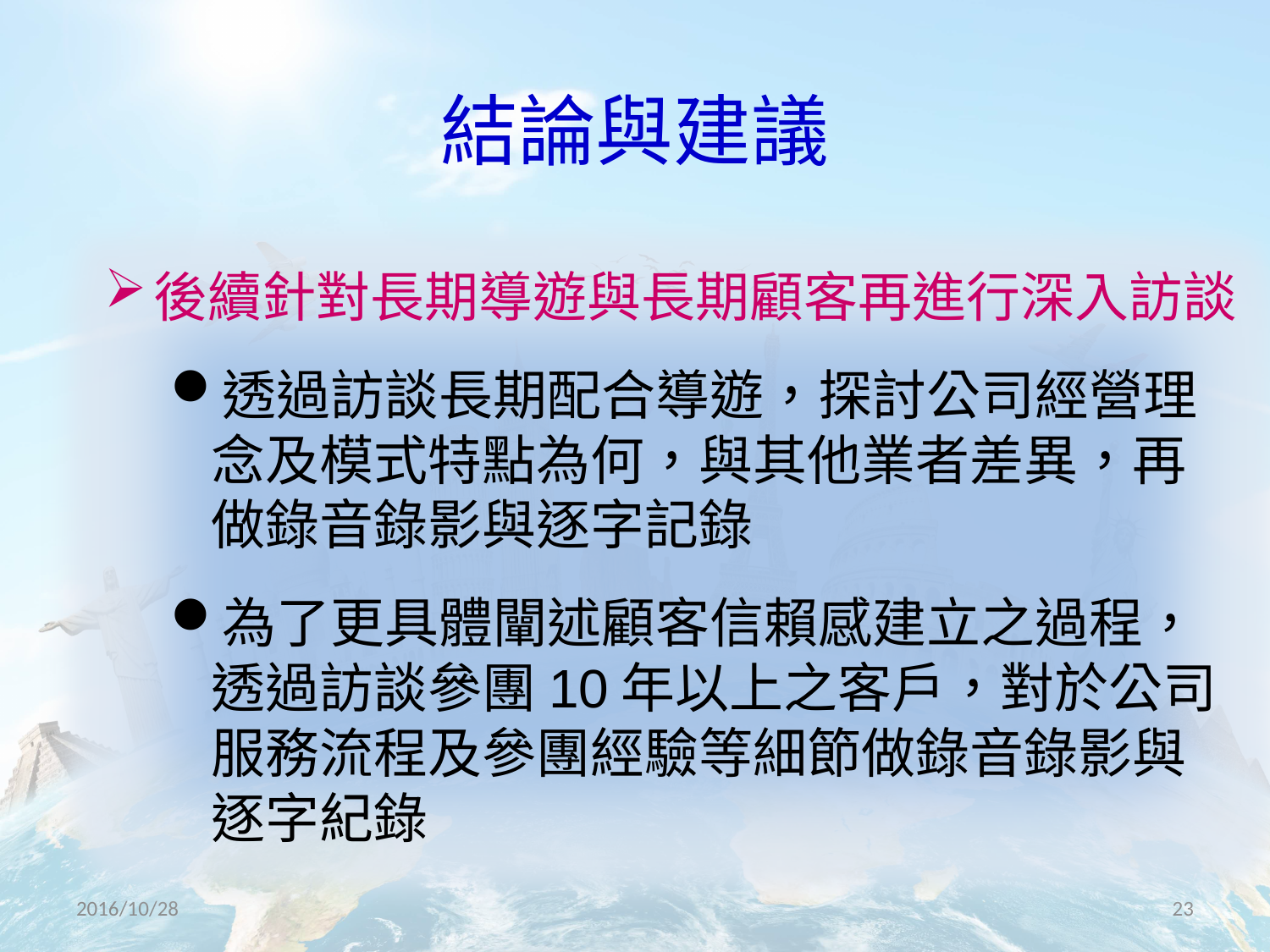

# 結論與建議
後續針對長期導遊與長期顧客再進行深入訪談
透過訪談長期配合導遊，探討公司經營理念及模式特點為何，與其他業者差異，再做錄音錄影與逐字記錄
為了更具體闡述顧客信賴感建立之過程，透過訪談參團10年以上之客戶，對於公司服務流程及參團經驗等細節做錄音錄影與逐字紀錄
2016/10/28
23